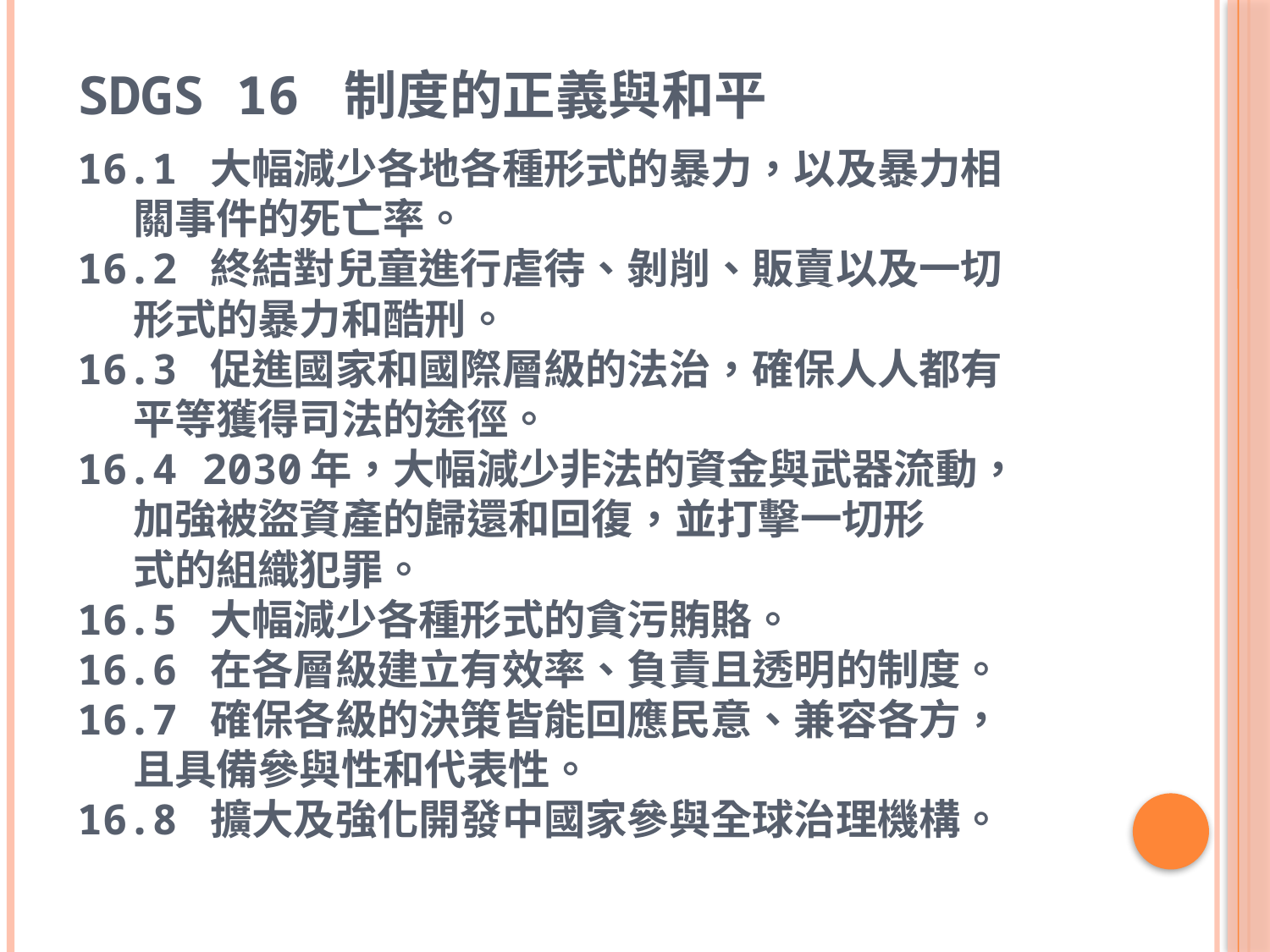

# SDGS 16 制度的正義與和平
16.1 大幅減少各地各種形式的暴力，以及暴力相
     關事件的死亡率。
16.2 終結對兒童進行虐待、剝削、販賣以及一切
     形式的暴力和酷刑。
16.3 促進國家和國際層級的法治，確保人人都有
     平等獲得司法的途徑。
16.4 2030年，大幅減少非法的資金與武器流動，
     加強被盜資產的歸還和回復，並打擊一切形
     式的組織犯罪。
16.5 大幅減少各種形式的貪污賄賂。
16.6 在各層級建立有效率、負責且透明的制度。
16.7 確保各級的決策皆能回應民意、兼容各方，
     且具備參與性和代表性。
16.8 擴大及強化開發中國家參與全球治理機構。